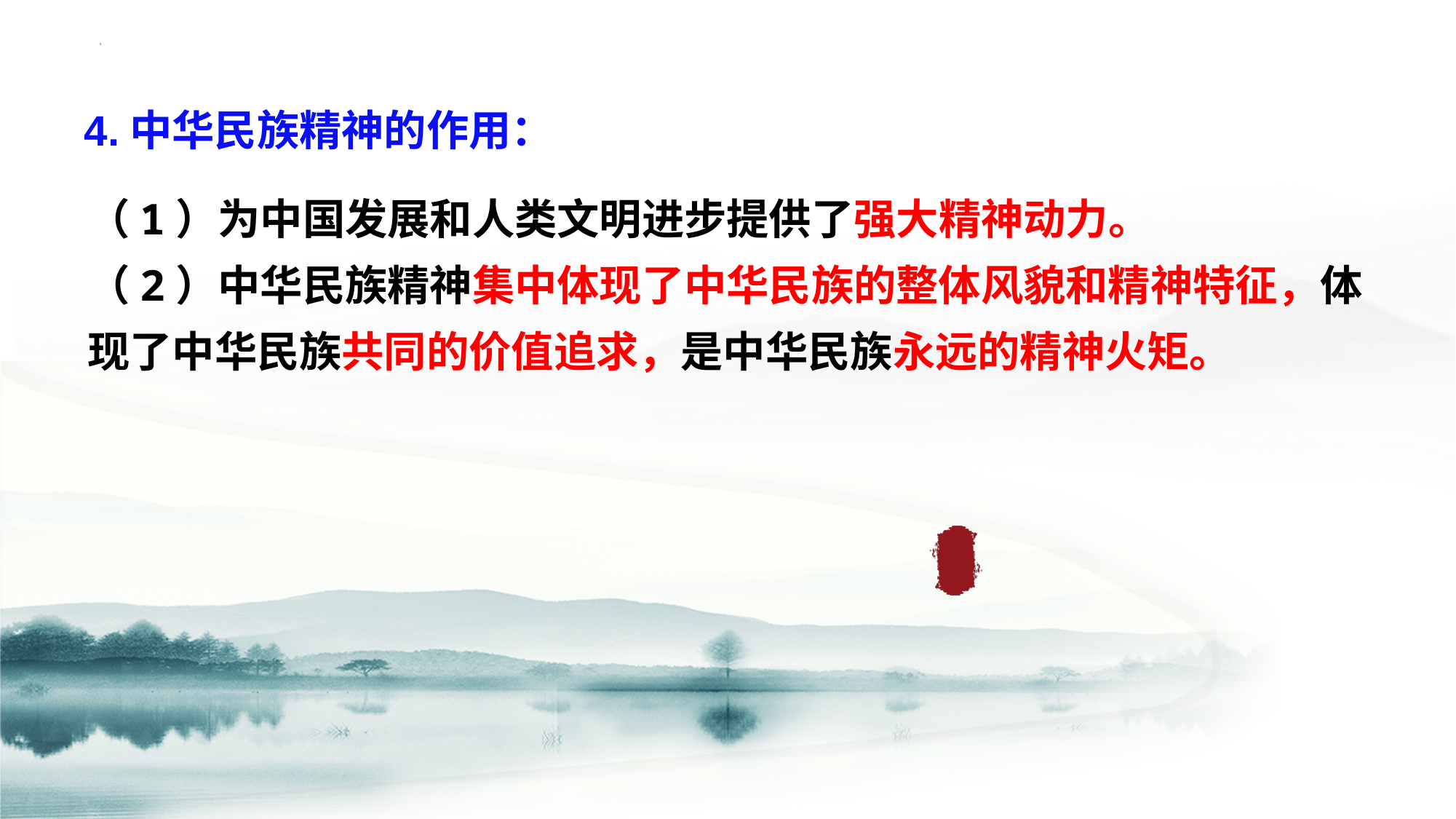

4.中华民族精神的作用：
（1）为中国发展和人类文明进步提供了强大精神动力。
（2）中华民族精神集中体现了中华民族的整体风貌和精神特征，体现了中华民族共同的价值追求，是中华民族永远的精神火矩。